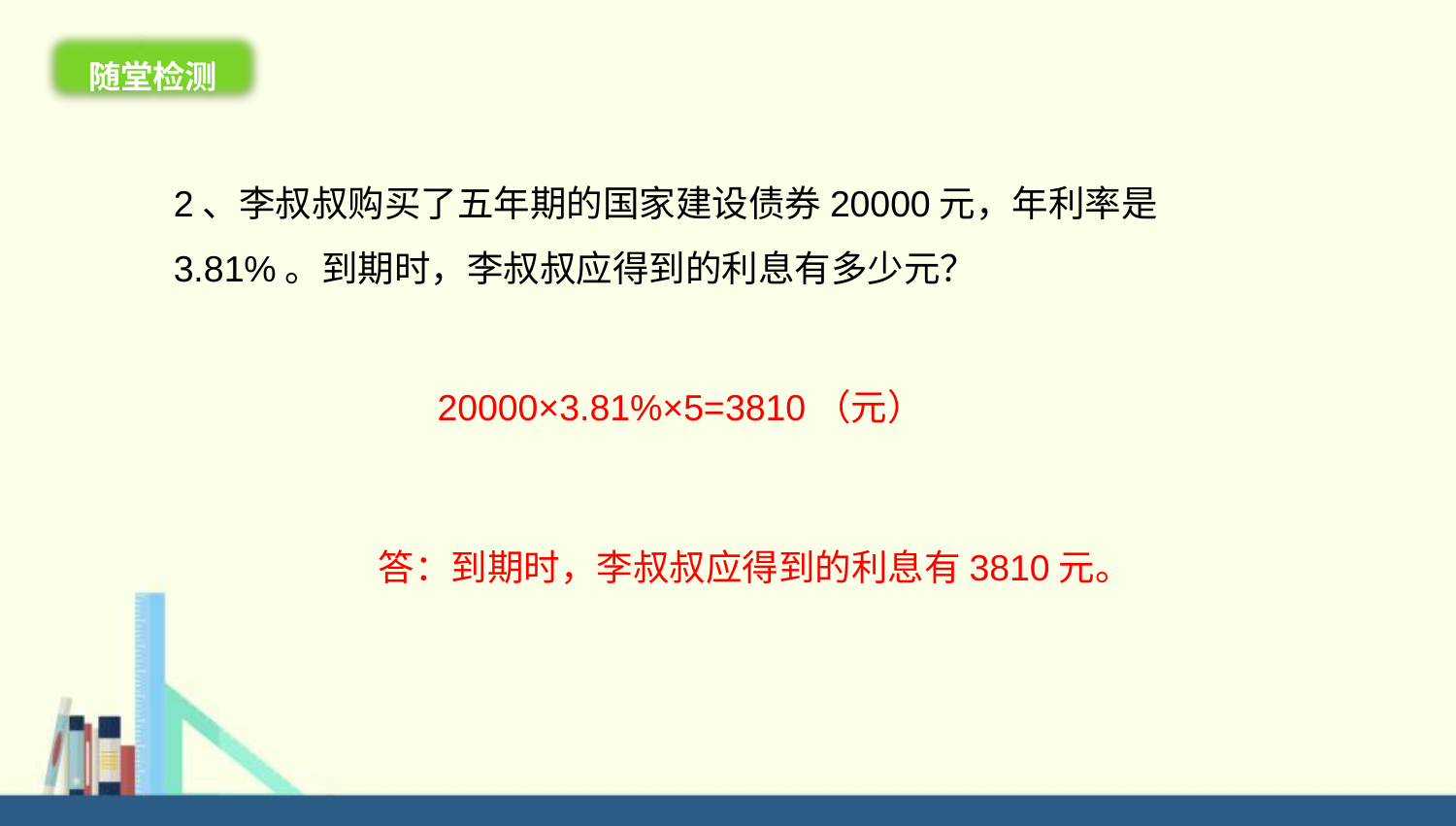

随堂检测
2、李叔叔购买了五年期的国家建设债券20000元，年利率是3.81%。到期时，李叔叔应得到的利息有多少元？
20000×3.81%×5=3810（元）
答：到期时，李叔叔应得到的利息有3810元。